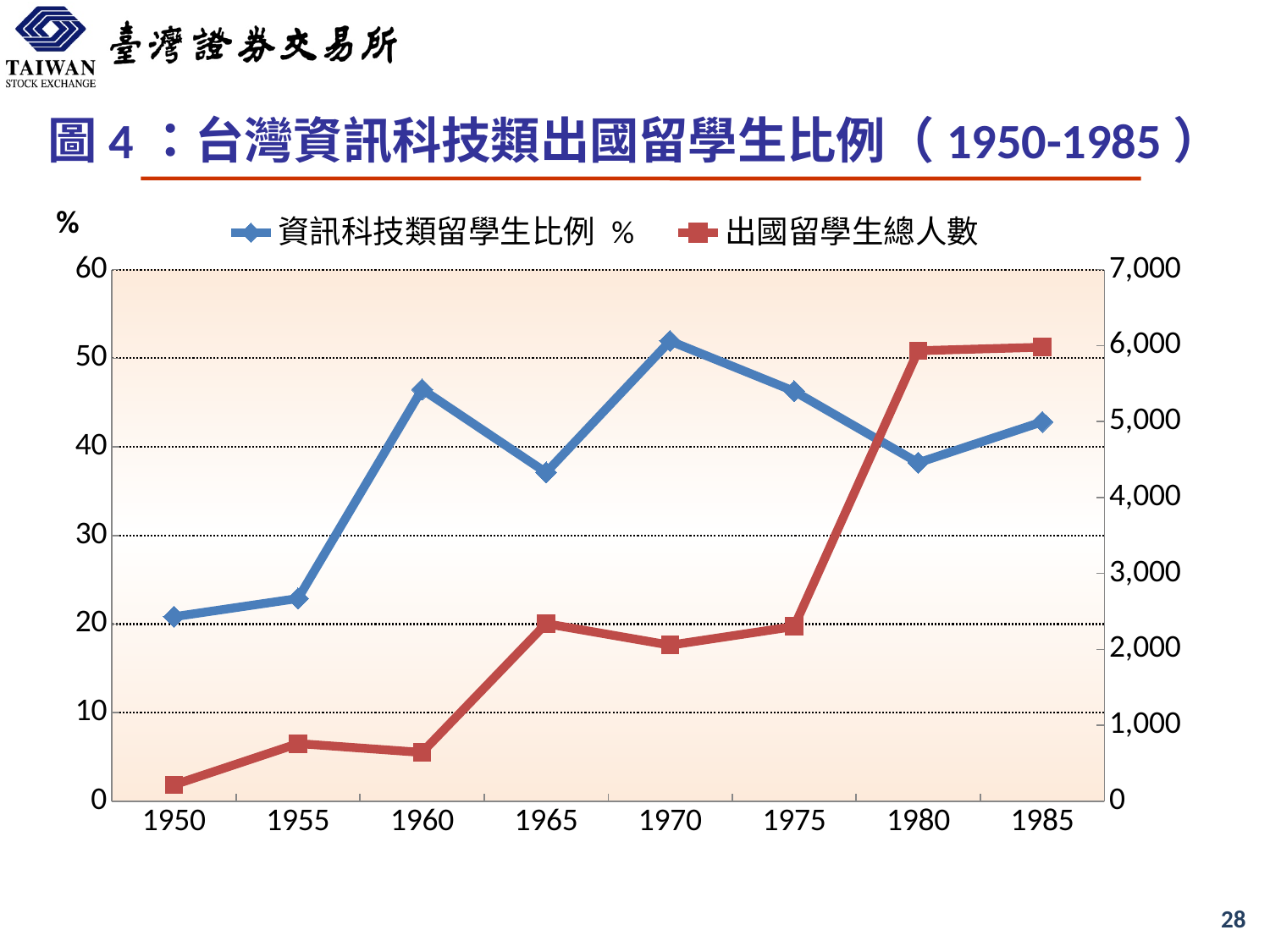

圖4：台灣資訊科技類出國留學生比例（1950-1985）

### Chart

| Category | 資訊科技類留學生比例 % | 出國留學生總人數 |
|---|---|---|
| 1950 | 20.830000000000005 | 216.0 |
| 1955 | 22.89 | 760.0 |
| 1960 | 46.5 | 643.0 |
| 1965 | 37.11 | 2339.0 |
| 1970 | 51.95 | 2056.0 |
| 1975 | 46.28 | 2301.0 |
| 1980 | 38.21 | 5933.0 |
| 1985 | 42.83 | 5979.0 |
28